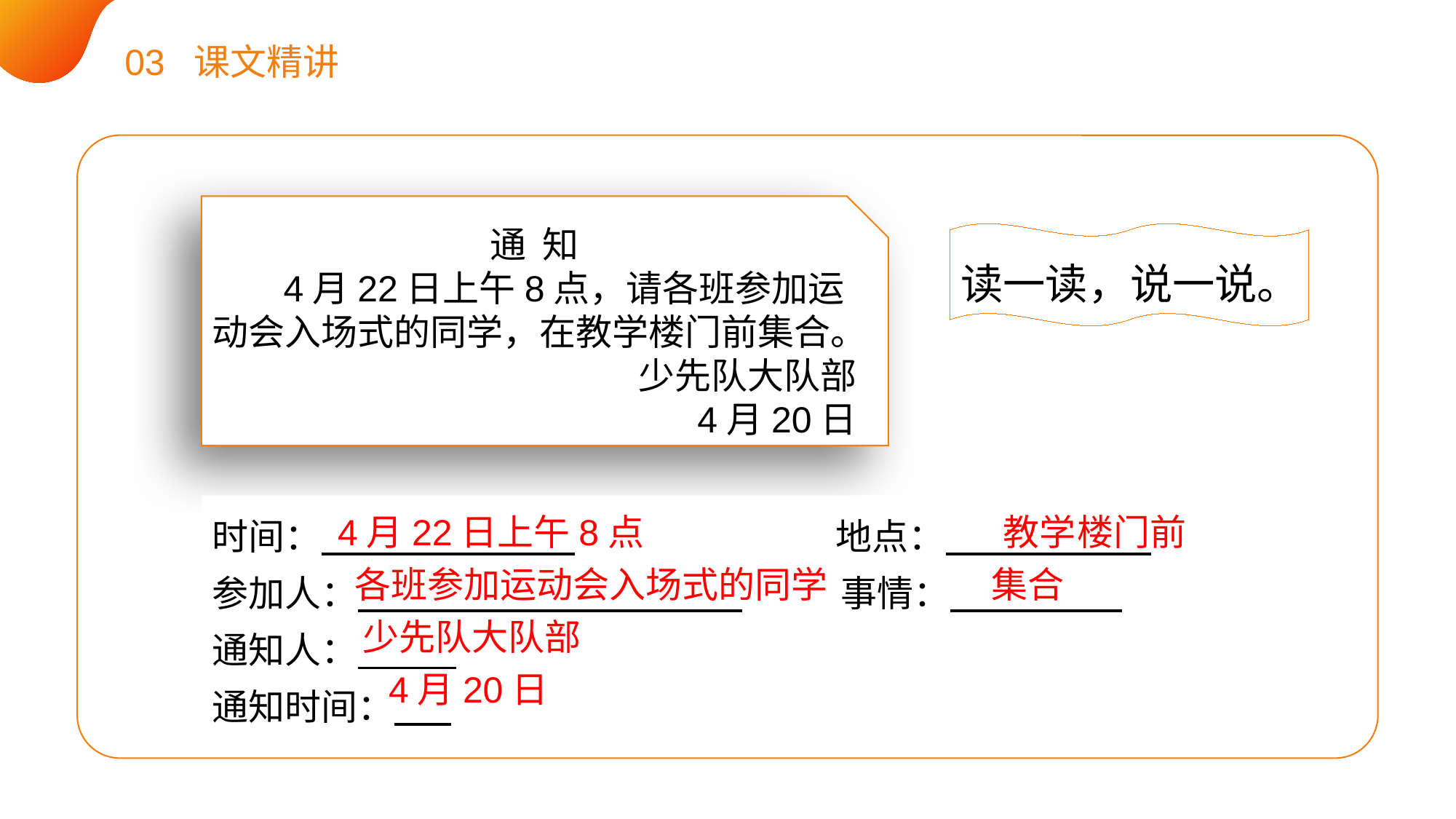

03  课文精讲
通  知
       4月22日上午8点，请各班参加运动会入场式的同学，在教学楼门前集合。
少先队大队部
4月20日
读一读，说一说。
时间：                                                               地点：                         ，
参加人：                                                           事情：                     ，
通知人：            ，
通知时间：       ，
4月22日上午8点                                            教学楼门前
 各班参加运动会入场式的同学                    集合
  少先队大队部
     4月20日